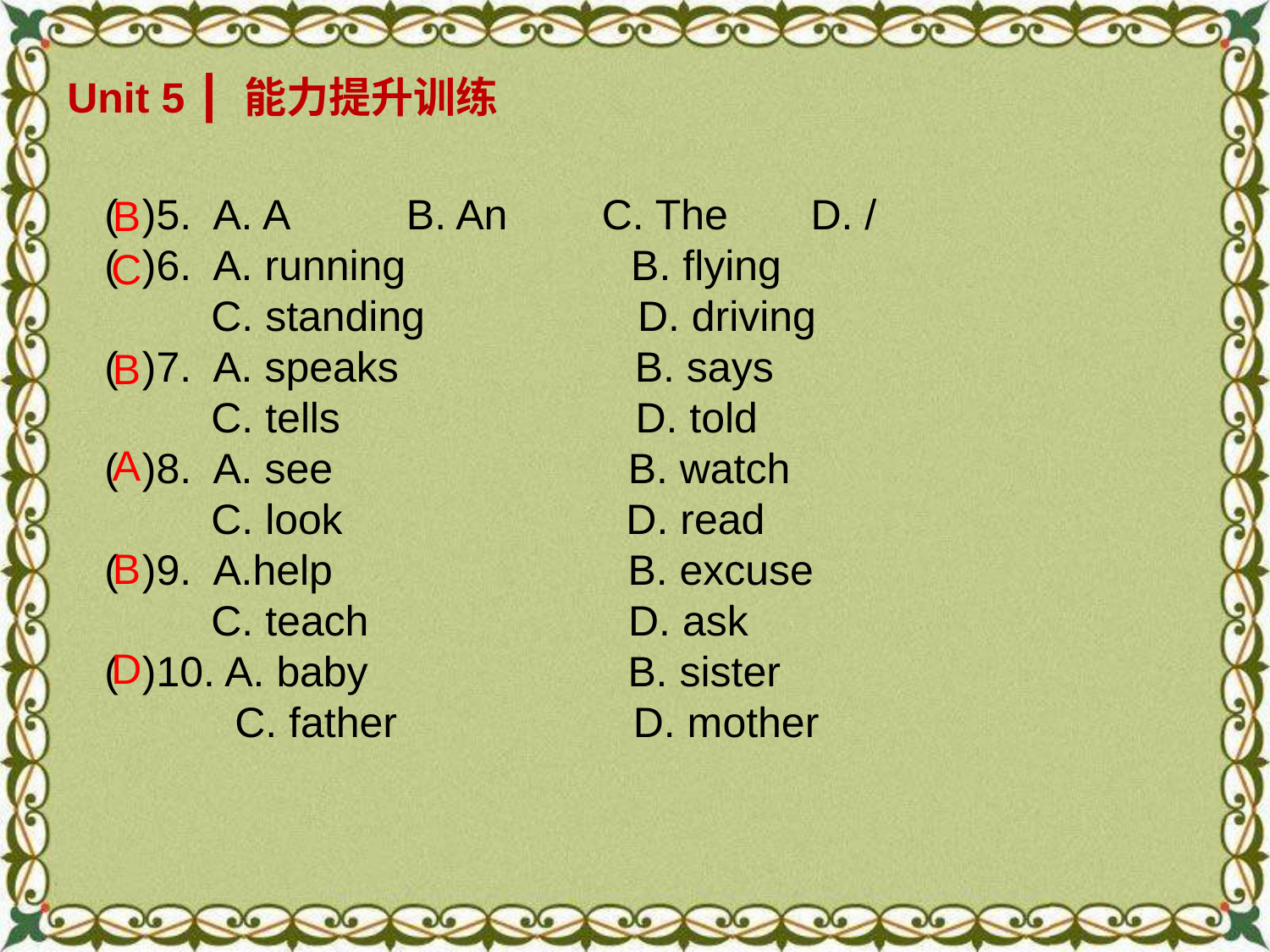

Unit 5 ┃ 能力提升训练
(  )5.  A. A          B. An        C. The       D. /
(  )6.  A. running                   B. flying
         C. standing                  D. driving
(  )7.  A. speaks                    B. says
         C. tells                         D. told
(  )8.  A. see                         B. watch
         C. look                        D. read
(  )9.  A.help                         B. excuse
         C. teach                      D. ask
(  )10. A. baby                      B. sister
           C. father                    D. mother
 B
 C
 B
 A
 B
 D